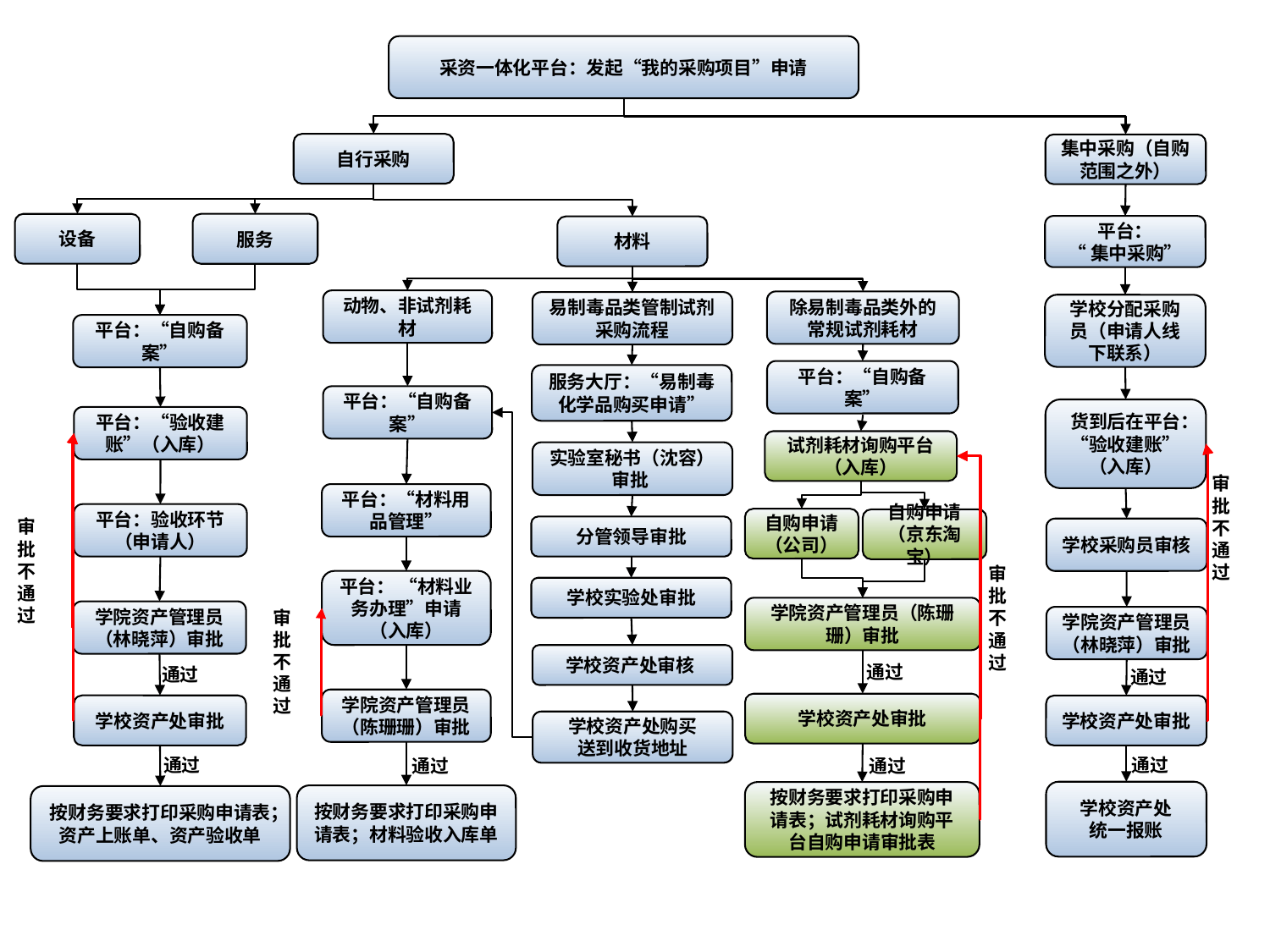

采资一体化平台：发起“我的采购项目”申请
自行采购
集中采购（自购范围之外）
服务
设备
平台：
“集中采购”
材料
动物、非试剂耗材
除易制毒品类外的常规试剂耗材
易制毒品类管制试剂
采购流程
学校分配采购员（申请人线下联系）
平台：“自购备案”
平台：“自购备案”
服务大厅：“易制毒化学品购买申请”
平台：“自购备案”
货到后在平台：“验收建账”（入库）
平台：“验收建账”（入库）
试剂耗材询购平台（入库）
实验室秘书（沈容）审批
审批不通过
平台：“材料用品管理”
平台：验收环节（申请人）
自购申请
（公司）
审批不通过
自购申请
（京东淘宝）
分管领导审批
学校采购员审核
审批不通过
平台： “材料业务办理”申请（入库）
学校实验处审批
学院资产管理员（陈珊珊）审批
审批不通过
学院资产管理员（林晓萍）审批
学院资产管理员（林晓萍）审批
学校资产处审核
通过
通过
通过
学院资产管理员
（陈珊珊）审批
学校资产处审批
学校资产处审批
学校资产处审批
学校资产处购买
送到收货地址
通过
通过
通过
通过
学校资产处
统一报账
按财务要求打印采购申请表；试剂耗材询购平台自购申请审批表
按财务要求打印采购申请表；材料验收入库单
按财务要求打印采购申请表；
资产上账单、资产验收单